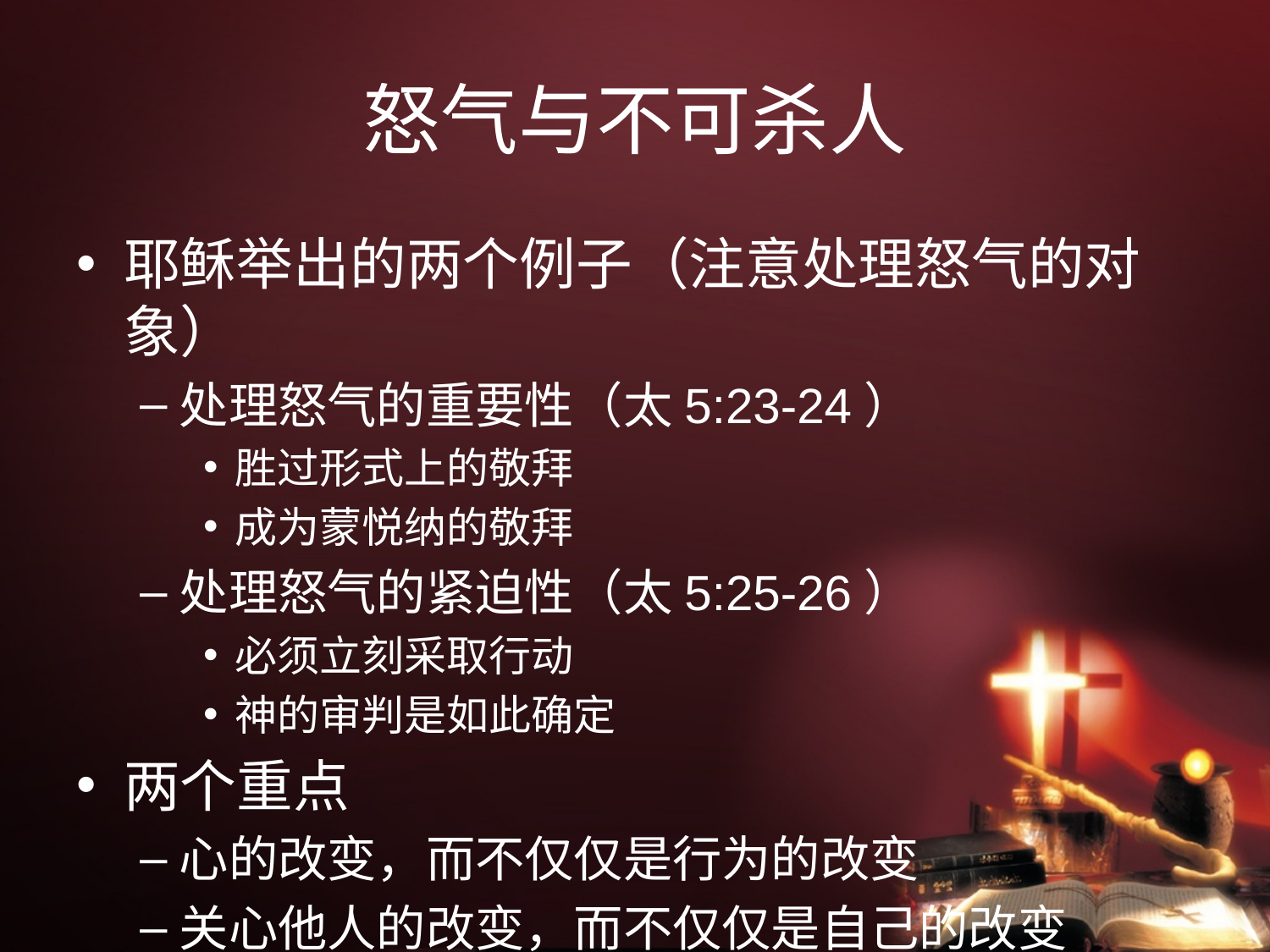

# 怒气与不可杀人
耶稣举出的两个例子（注意处理怒气的对象）
处理怒气的重要性（太5:23-24）
胜过形式上的敬拜
成为蒙悦纳的敬拜
处理怒气的紧迫性（太5:25-26）
必须立刻采取行动
神的审判是如此确定
两个重点
心的改变，而不仅仅是行为的改变
关心他人的改变，而不仅仅是自己的改变